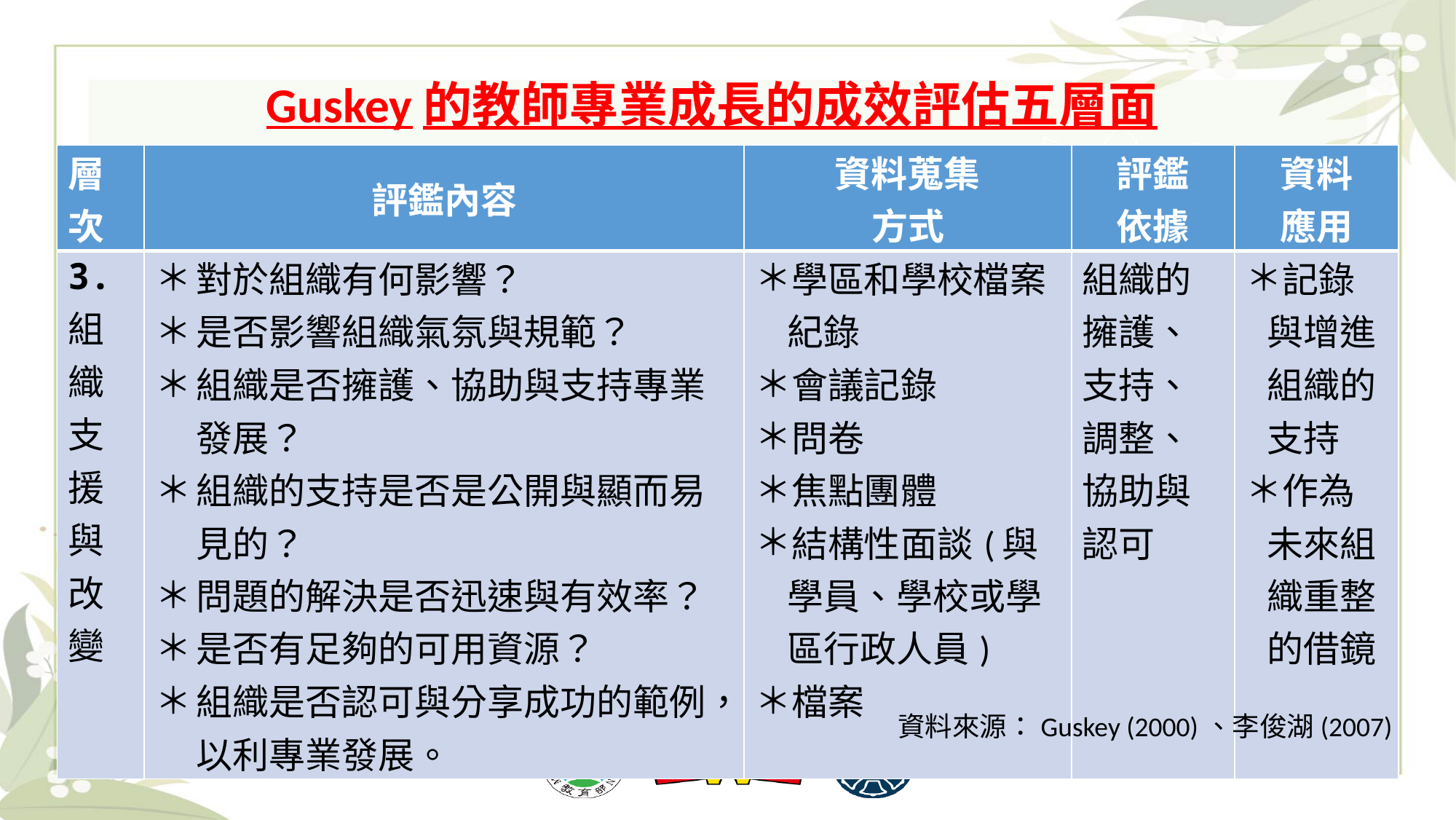

# Guskey的教師專業成長的成效評估五層面
| 層次 | 評鑑內容 | 資料蒐集 方式 | 評鑑 依據 | 資料 應用 |
| --- | --- | --- | --- | --- |
| 3. 組織支 援與改 變 | 對於組織有何影響？ 是否影響組織氣氛與規範？ 組織是否擁護、協助與支持專業發展？ 組織的支持是否是公開與顯而易見的？ 問題的解決是否迅速與有效率？ 是否有足夠的可用資源？ 組織是否認可與分享成功的範例，以利專業發展。 | 學區和學校檔案紀錄 會議記錄 問卷 焦點團體 結構性面談(與學員、學校或學區行政人員) 檔案 | 組織的擁護、支持、調整、協助與認可 | 記錄與增進組織的支持 作為未來組織重整的借鏡 |
資料來源：Guskey (2000)、李俊湖(2007)